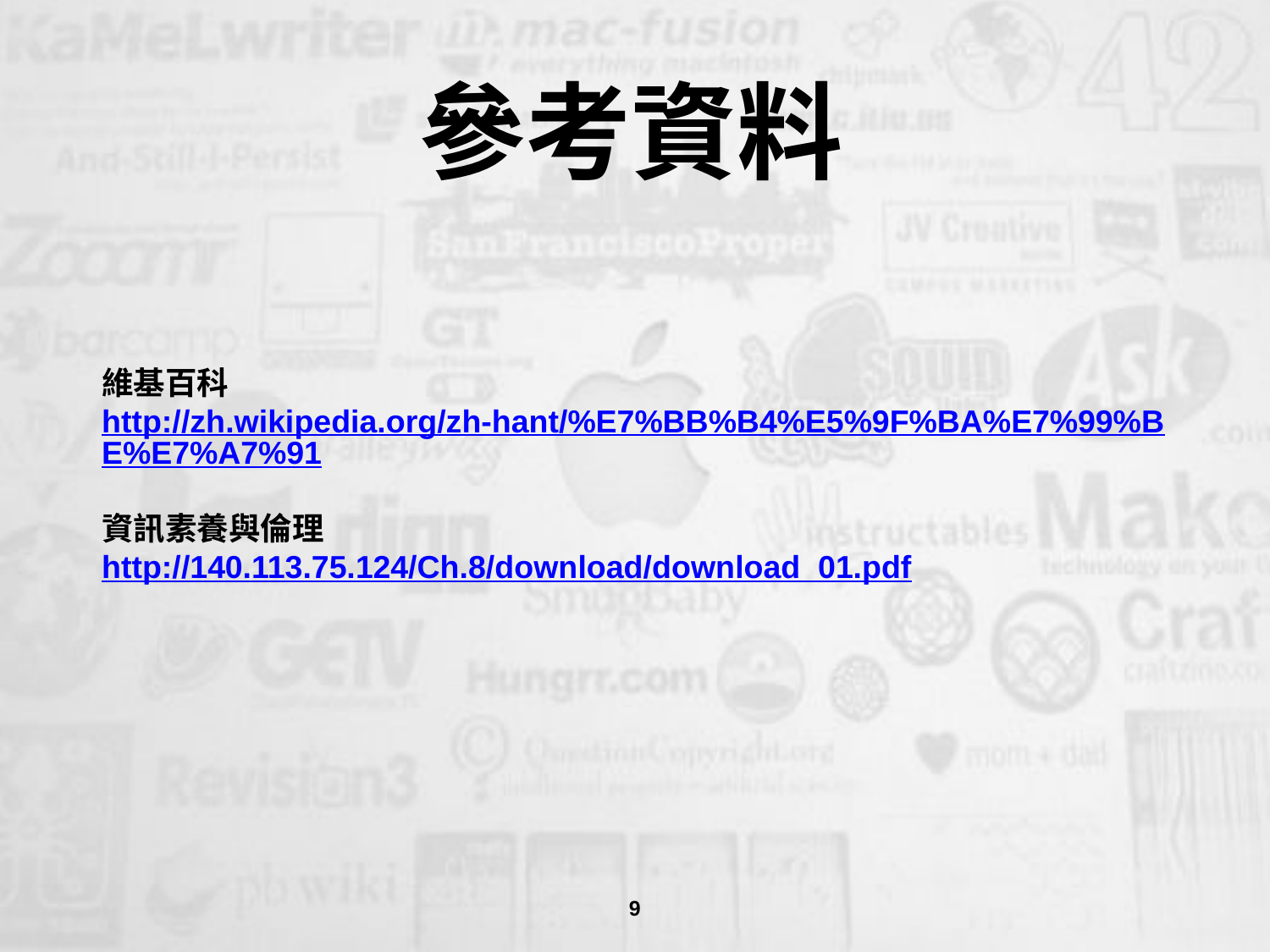

# 參考資料

維基百科
http://zh.wikipedia.org/zh-hant/%E7%BB%B4%E5%9F%BA%E7%99%BE%E7%A7%91

資訊素養與倫理
http://140.113.75.124/Ch.8/download/download_01.pdf

9